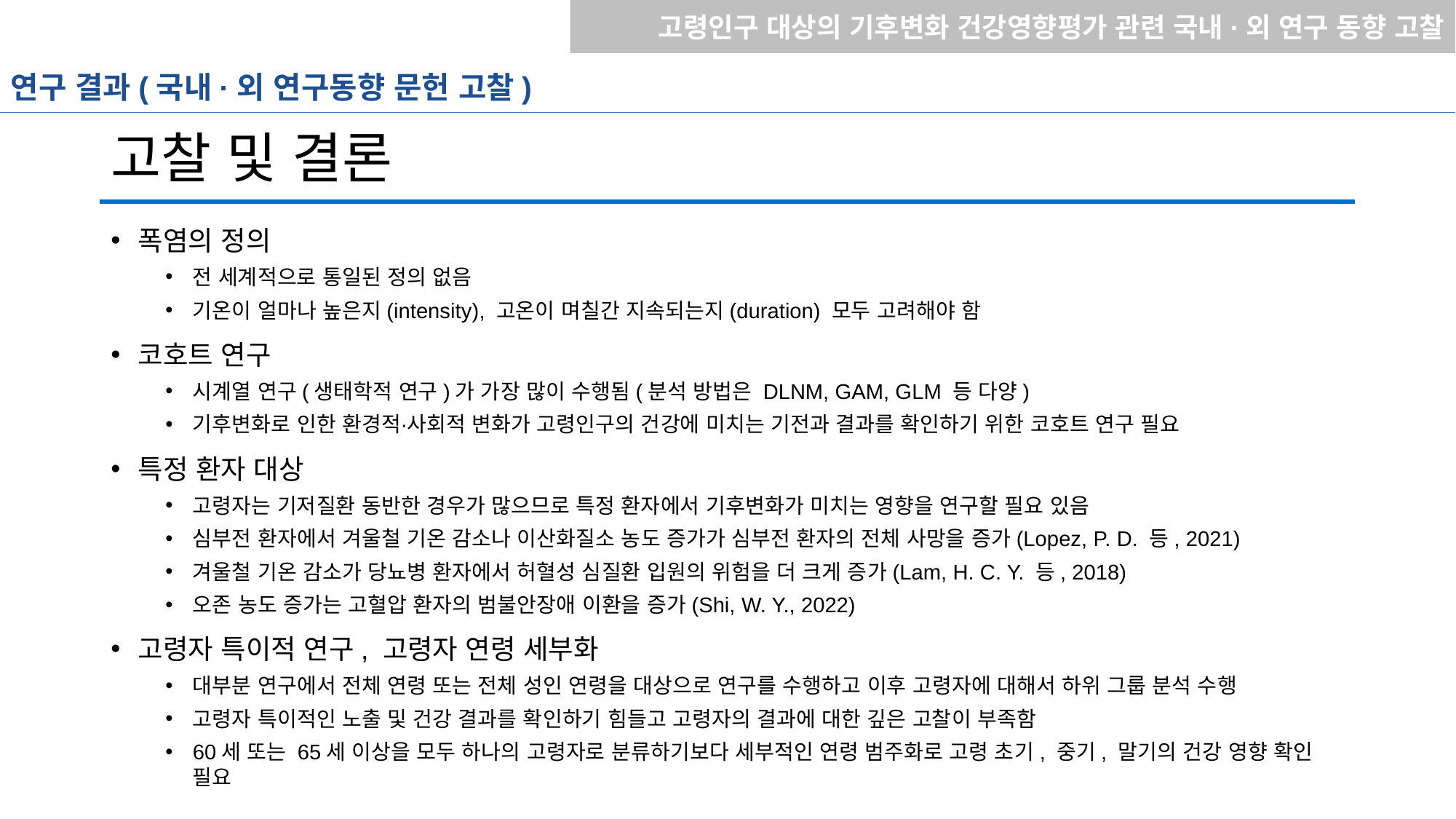

고령인구 대상의 기후변화 건강영향평가 관련 국내·외 연구 동향 고찰
연구 결과(국내·외 연구동향 문헌 고찰)
# 고찰 및 결론
폭염의 정의
전 세계적으로 통일된 정의 없음
기온이 얼마나 높은지(intensity), 고온이 며칠간 지속되는지(duration) 모두 고려해야 함
코호트 연구
시계열 연구(생태학적 연구)가 가장 많이 수행됨(분석 방법은 DLNM, GAM, GLM 등 다양)
기후변화로 인한 환경적∙사회적 변화가 고령인구의 건강에 미치는 기전과 결과를 확인하기 위한 코호트 연구 필요
특정 환자 대상
고령자는 기저질환 동반한 경우가 많으므로 특정 환자에서 기후변화가 미치는 영향을 연구할 필요 있음
심부전 환자에서 겨울철 기온 감소나 이산화질소 농도 증가가 심부전 환자의 전체 사망을 증가(Lopez, P. D. 등, 2021)
겨울철 기온 감소가 당뇨병 환자에서 허혈성 심질환 입원의 위험을 더 크게 증가(Lam, H. C. Y. 등, 2018)
오존 농도 증가는 고혈압 환자의 범불안장애 이환을 증가(Shi, W. Y., 2022)
고령자 특이적 연구, 고령자 연령 세부화
대부분 연구에서 전체 연령 또는 전체 성인 연령을 대상으로 연구를 수행하고 이후 고령자에 대해서 하위 그룹 분석 수행
고령자 특이적인 노출 및 건강 결과를 확인하기 힘들고 고령자의 결과에 대한 깊은 고찰이 부족함
60세 또는 65세 이상을 모두 하나의 고령자로 분류하기보다 세부적인 연령 범주화로 고령 초기, 중기, 말기의 건강 영향 확인 필요